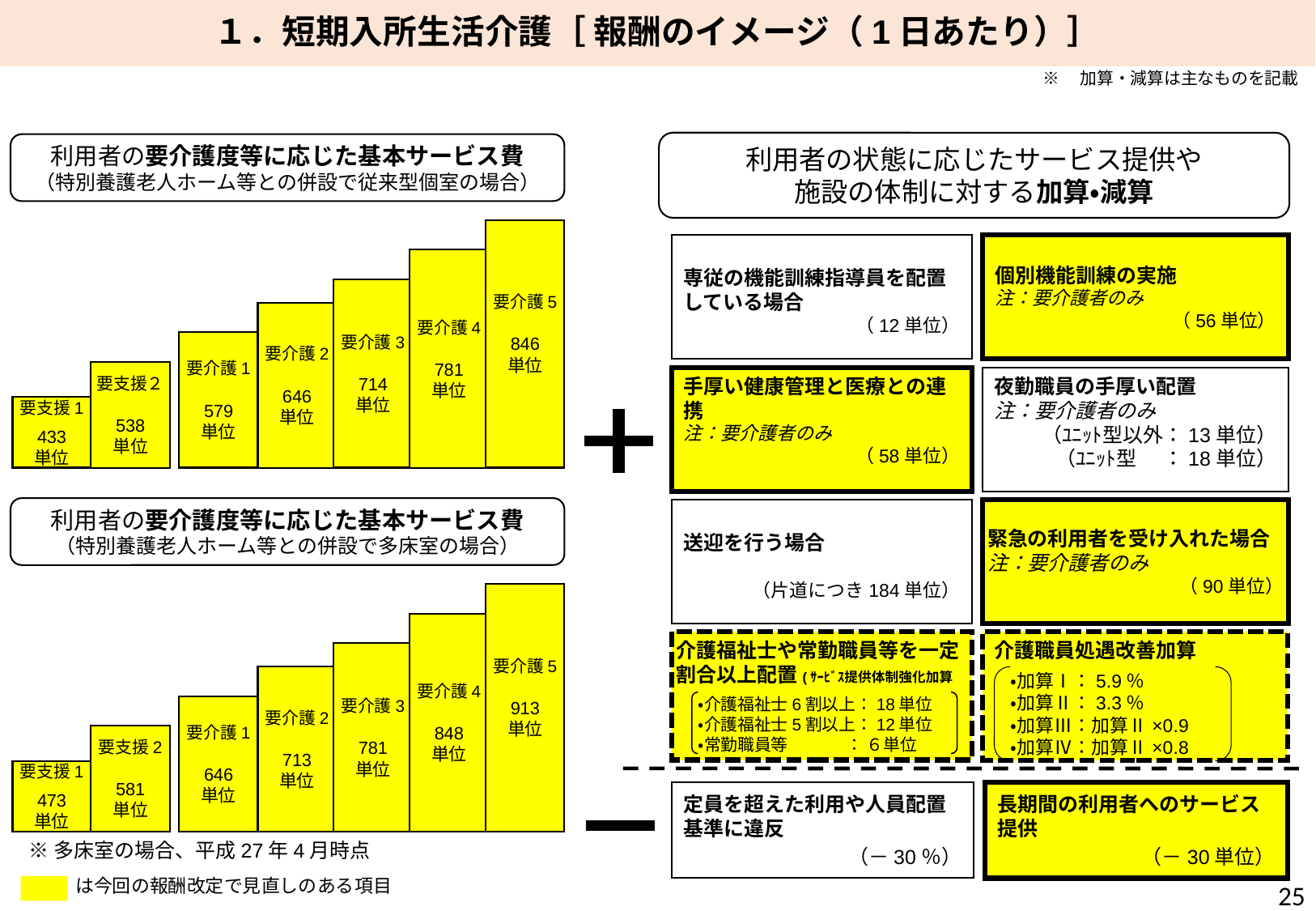

１．短期入所生活介護［ 報酬のイメージ（1日あたり）］
※　加算・減算は主なものを記載
利用者の状態に応じたサービス提供や
施設の体制に対する加算・減算
利用者の要介護度等に応じた基本サービス費
（特別養護老人ホーム等との併設で従来型個室の場合）
要介護5

846
単位

要介護4

781
単位
要介護3

714
単位
要介護2

646
単位
要介護1

579
単位
要支援２

538
単位
要支援1

433
単位

専従の機能訓練指導員を配置している場合
（12単位）

個別機能訓練の実施
注：要介護者のみ
（56単位）
夜勤職員の手厚い配置
注：要介護者のみ
（ﾕﾆｯﾄ型以外：13単位）
（ﾕﾆｯﾄ型      ：18単位）
手厚い健康管理と医療との連携
注：要介護者のみ
（58単位）

利用者の要介護度等に応じた基本サービス費
（特別養護老人ホーム等との併設で多床室の場合）
要介護5

913
単位

要介護4

848
単位
要介護3

781
単位
要介護2

713
単位
要介護1

646
単位
要支援2

581
単位
要支援1

473
単位

送迎を行う場合

（片道につき184単位）

緊急の利用者を受け入れた場合
注：要介護者のみ
（90単位）
介護職員処遇改善加算

介護福祉士や常勤職員等を一定割合以上配置(ｻｰﾋﾞｽ提供体制強化加算
・加算Ⅰ：5.9％
・加算Ⅱ：3.3％
・加算Ⅲ：加算Ⅱ×0.9
・加算Ⅳ：加算Ⅱ×0.8
・介護福祉士6割以上：18単位
・介護福祉士5割以上：12単位
・常勤職員等　　　  ： ６単位
定員を超えた利用や人員配置基準に違反
　　　（－30％）
長期間の利用者へのサービス提供
　　　（－30単位）

※多床室の場合、平成27年4月時点
は今回の報酬改定で見直しのある項目

25